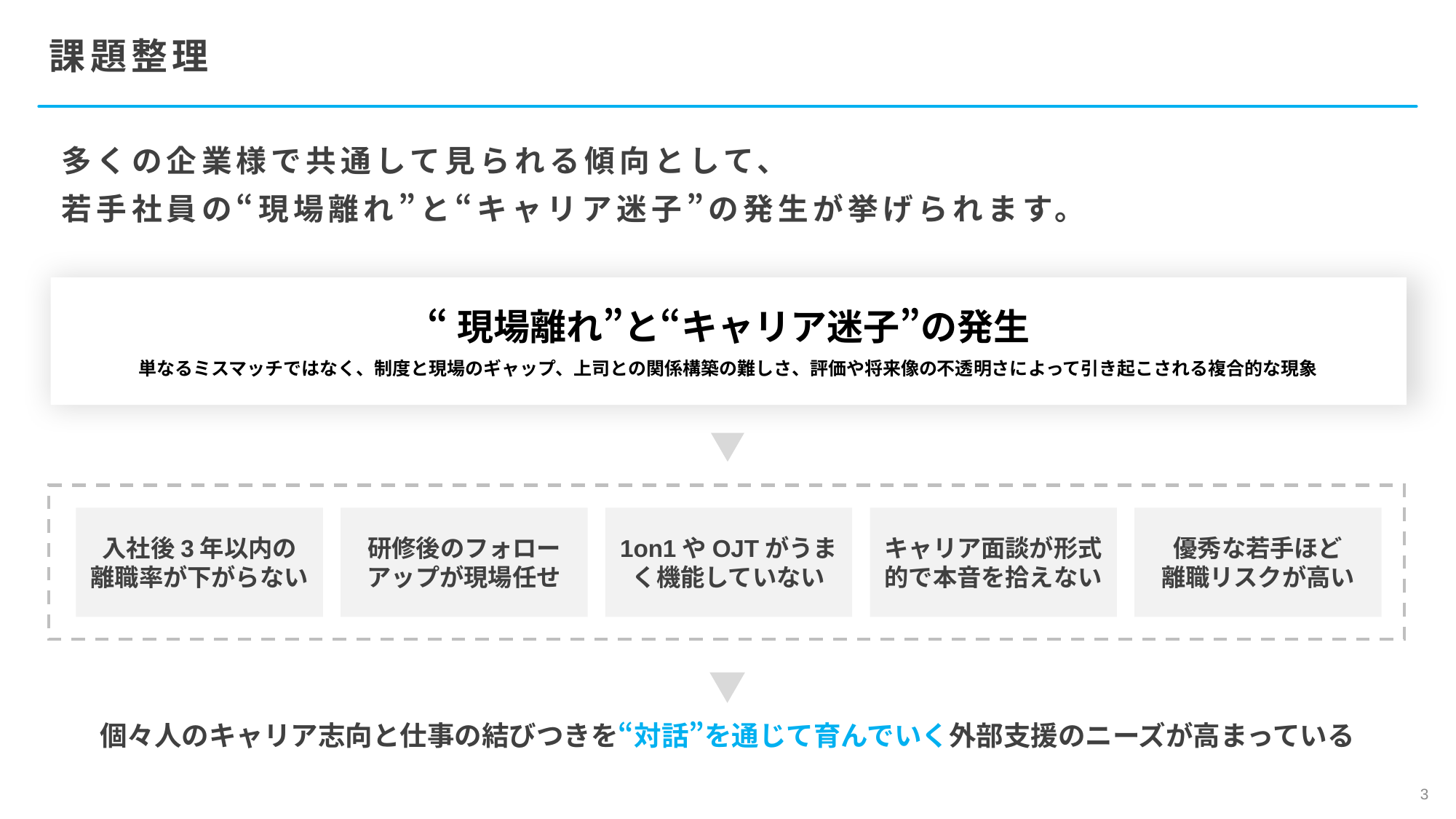

課題整理
多くの企業様で共通して見られる傾向として、
若手社員の“現場離れ”と“キャリア迷子”の発生が挙げられます。
“現場離れ”と“キャリア迷子”の発生
単なるミスマッチではなく、制度と現場のギャップ、上司との関係構築の難しさ、評価や将来像の不透明さによって引き起こされる複合的な現象

入社後3年以内の
離職率が下がらない
研修後のフォローアップが現場任せ
1on1やOJTがうまく機能していない
キャリア面談が形式的で本音を拾えない
優秀な若手ほど
離職リスクが高い

個々人のキャリア志向と仕事の結びつきを“対話”を通じて育んでいく外部支援のニーズが高まっている
3